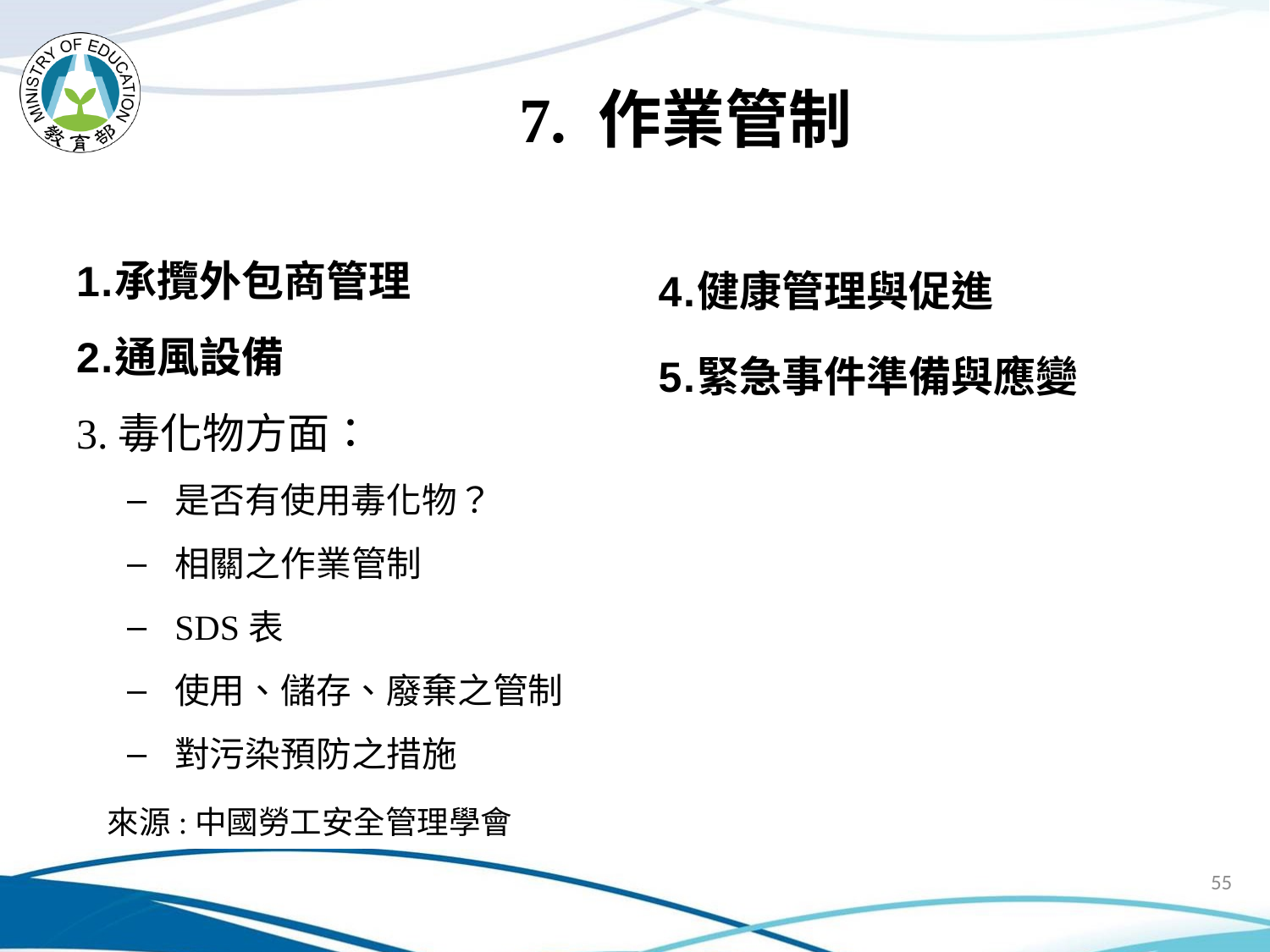

# 7. 作業管制
承攬外包商管理
通風設備
3.毒化物方面：
是否有使用毒化物？
相關之作業管制
SDS表
使用、儲存、廢棄之管制
對污染預防之措施

健康管理與促進
緊急事件準備與應變
來源:中國勞工安全管理學會
55